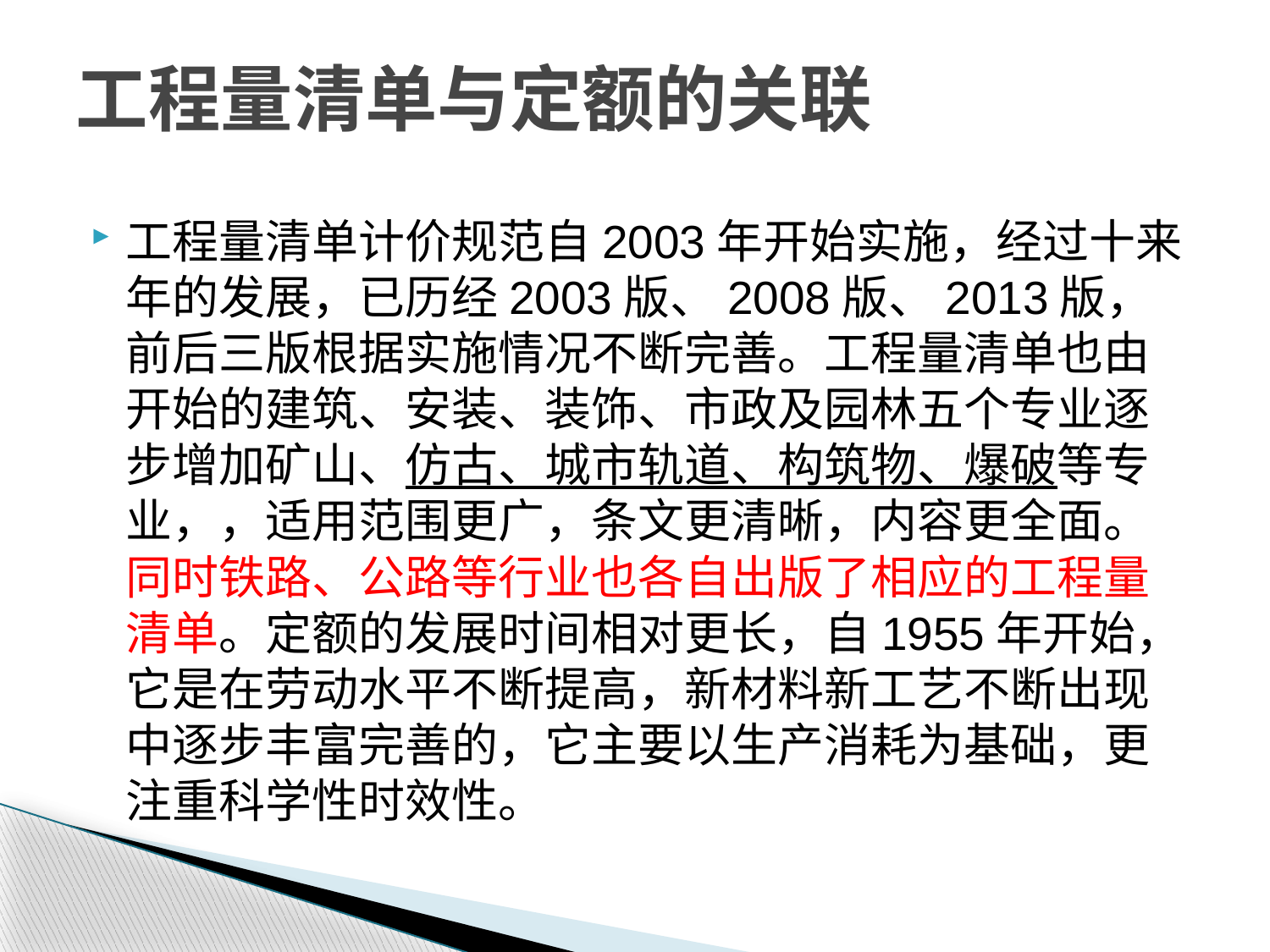

# 工程量清单与定额的关联
工程量清单计价规范自2003年开始实施，经过十来年的发展，已历经2003版、2008版、2013版，前后三版根据实施情况不断完善。工程量清单也由开始的建筑、安装、装饰、市政及园林五个专业逐步增加矿山、仿古、城市轨道、构筑物、爆破等专业，，适用范围更广，条文更清晰，内容更全面。同时铁路、公路等行业也各自出版了相应的工程量清单。定额的发展时间相对更长，自1955年开始，它是在劳动水平不断提高，新材料新工艺不断出现中逐步丰富完善的，它主要以生产消耗为基础，更注重科学性时效性。